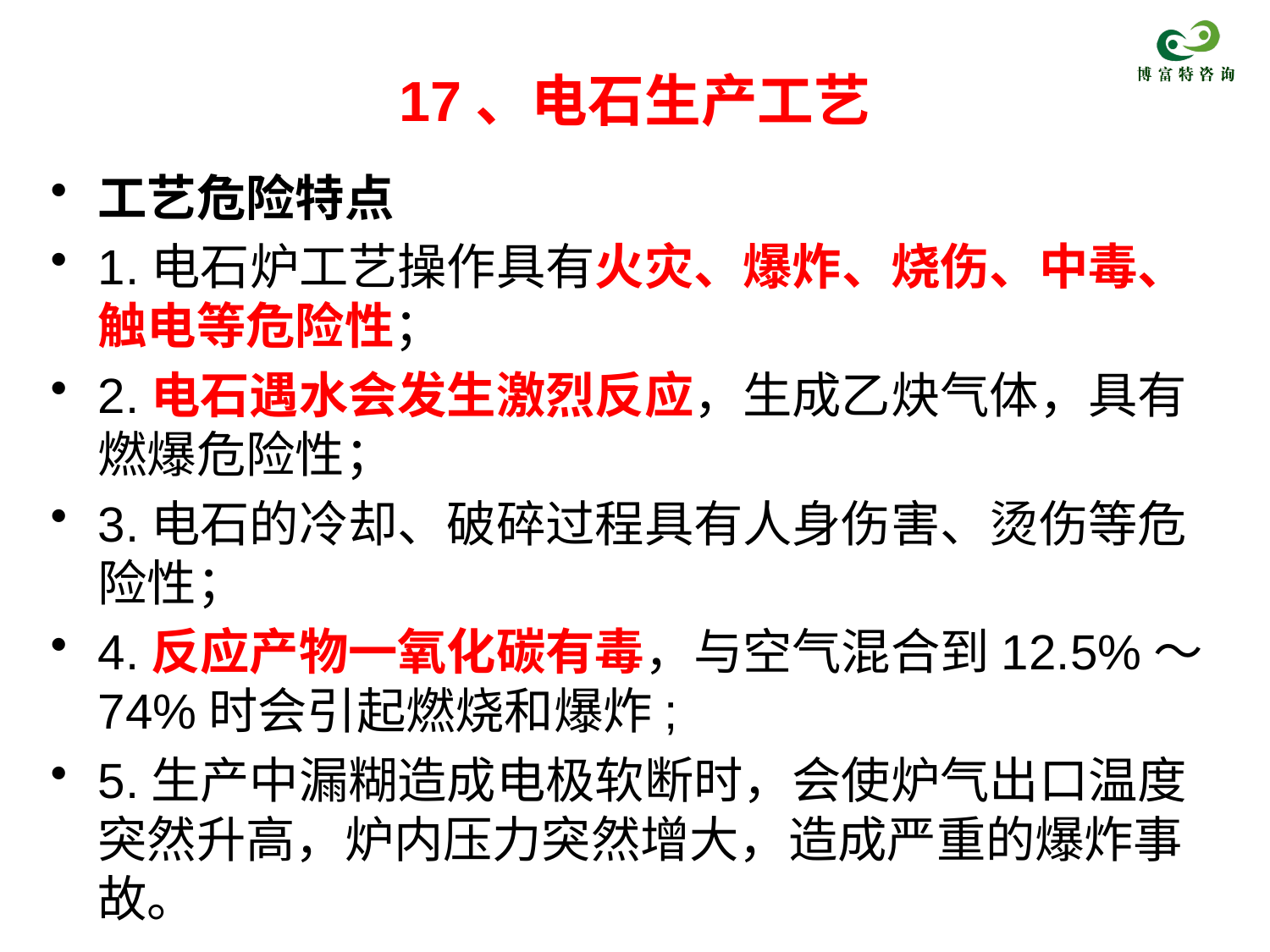

# 17、电石生产工艺
工艺危险特点
1.电石炉工艺操作具有火灾、爆炸、烧伤、中毒、触电等危险性；
2.电石遇水会发生激烈反应，生成乙炔气体，具有燃爆危险性；
3.电石的冷却、破碎过程具有人身伤害、烫伤等危险性；
4.反应产物一氧化碳有毒，与空气混合到12.5%～74%时会引起燃烧和爆炸;
5.生产中漏糊造成电极软断时，会使炉气出口温度突然升高，炉内压力突然增大，造成严重的爆炸事故。